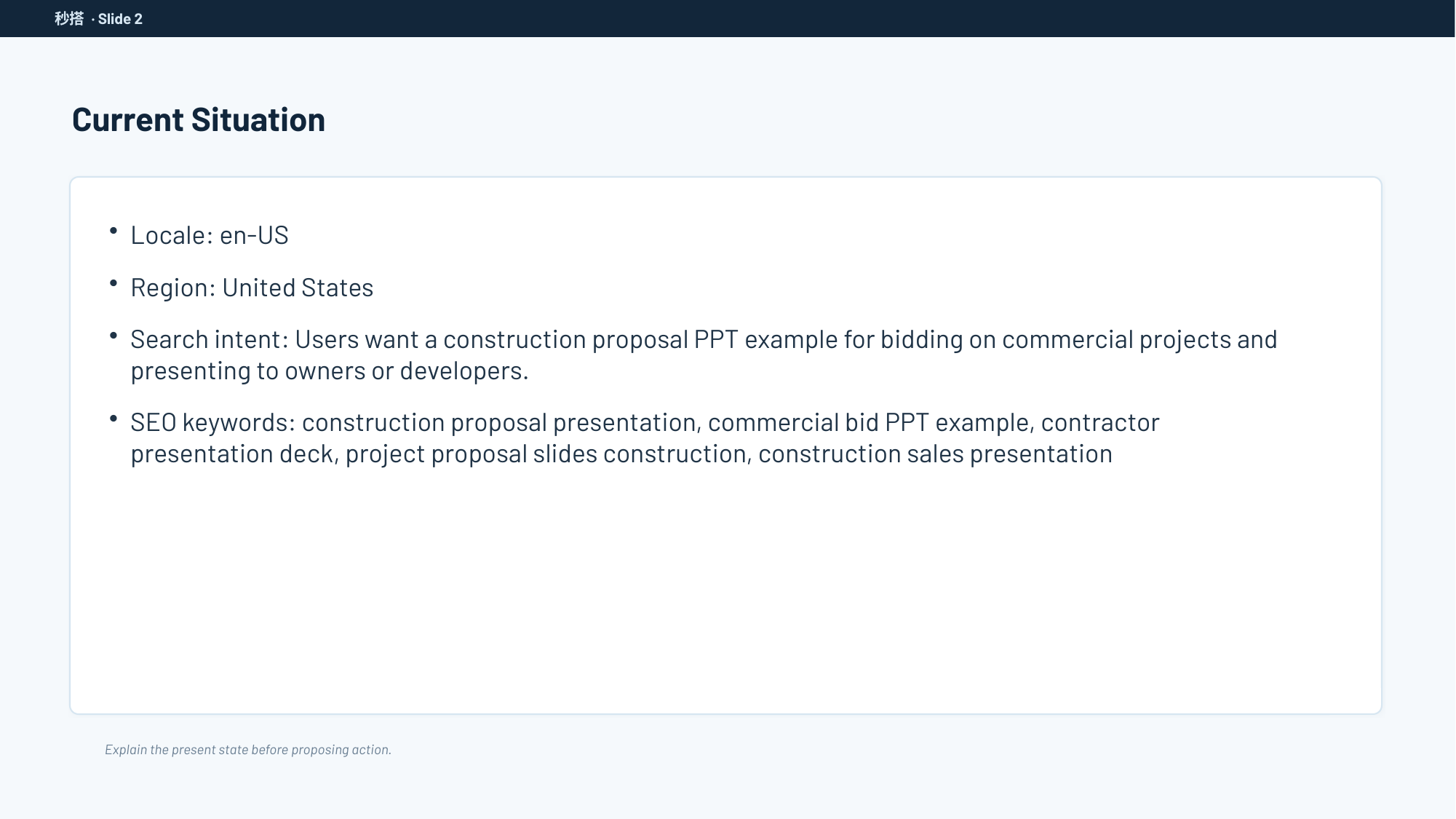

秒搭 · Slide 2
Current Situation

Locale: en-US
Region: United States
Search intent: Users want a construction proposal PPT example for bidding on commercial projects and presenting to owners or developers.
SEO keywords: construction proposal presentation, commercial bid PPT example, contractor presentation deck, project proposal slides construction, construction sales presentation
Explain the present state before proposing action.